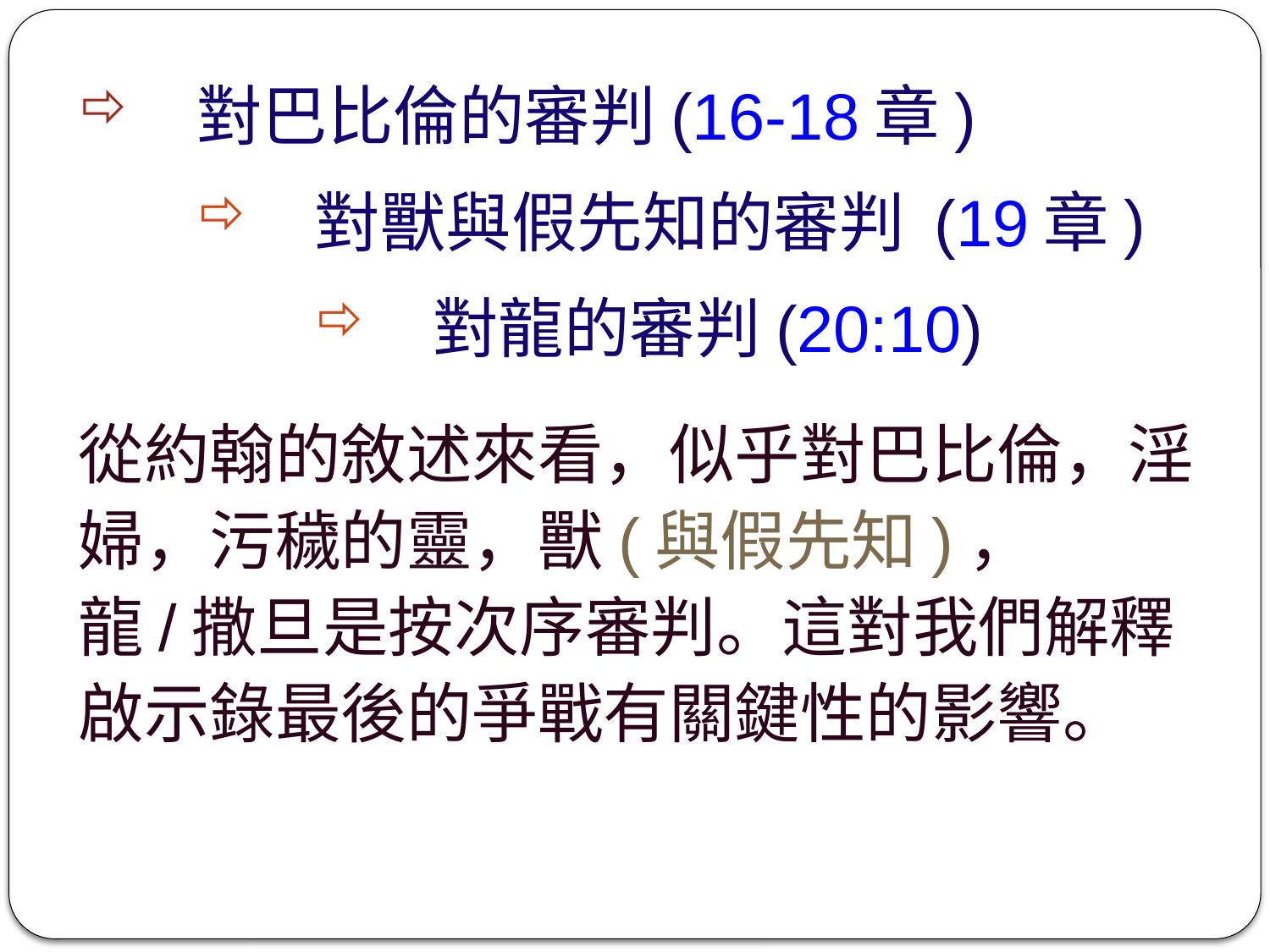

對巴比倫的審判(16-18章)
對獸與假先知的審判 (19章)
對龍的審判(20:10)
從約翰的敘述來看，似乎對巴比倫，淫婦，污穢的靈，獸(與假先知)，龍/撒旦是按次序審判。這對我們解釋啟示錄最後的爭戰有關鍵性的影響。